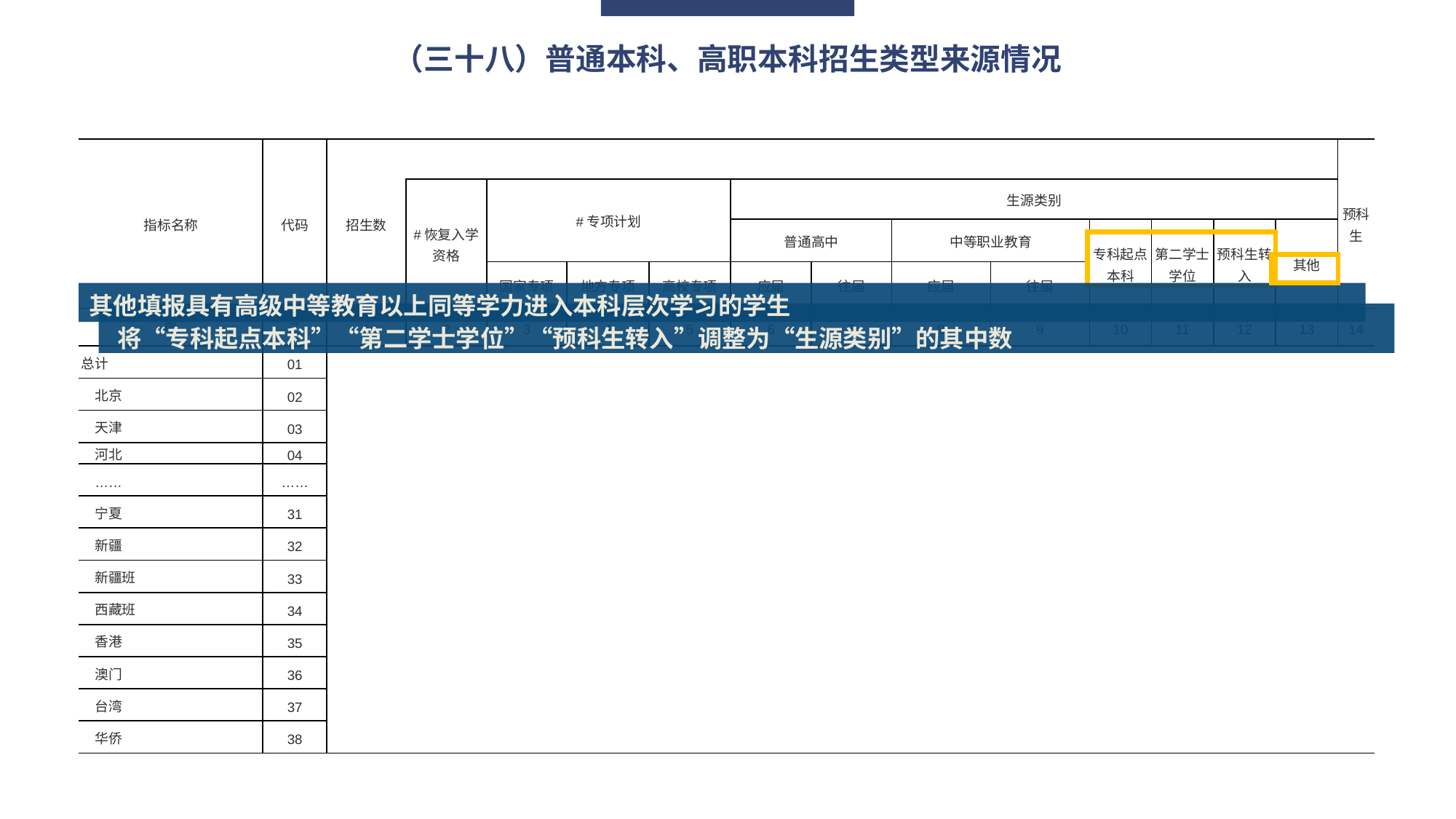

（三十八）普通本科、高职本科招生类型来源情况
| 指标名称 | 代码 | 招生数 |  |  |  |  |  |  |  |  |  |  |  |  | 预科生 |
| --- | --- | --- | --- | --- | --- | --- | --- | --- | --- | --- | --- | --- | --- | --- | --- |
|  |  |  | #恢复入学资格 | #专项计划 |  |  | 生源类别 |  |  |  |  |  |  |  |  |
|  |  |  |  |  |  |  | 普通高中 |  | 中等职业教育 |  | 专科起点本科 | 第二学士 学位 | 预科生转入 | 其他 |  |
|  |  |  |  | 国家专项 | 地方专项 | 高校专项 | 应届 | 往届 | 应届 | 往届 |  |  |  |  |  |
| 甲 | 乙 | 1 | 2 | 3 | 4 | 5 | 6 | 7 | 8 | 9 | 10 | 11 | 12 | 13 | 14 |
| 总计 | 01 |  |  |  |  |  |  |  |  |  |  |  |  |  |  |
| 北京 | 02 |  |  |  |  |  |  |  |  |  |  |  |  |  |  |
| 天津 | 03 |  |  |  |  |  |  |  |  |  |  |  |  |  |  |
| 河北 | 04 |  |  |  |  |  |  |  |  |  |  |  |  |  |  |
| …… | …… |  |  |  |  |  |  |  |  |  |  |  |  |  |  |
| 宁夏 | 31 |  |  |  |  |  |  |  |  |  |  |  |  |  |  |
| 新疆 | 32 |  |  |  |  |  |  |  |  |  |  |  |  |  |  |
| 新疆班 | 33 |  |  |  |  |  |  |  |  |  |  |  |  |  |  |
| 西藏班 | 34 |  |  |  |  |  |  |  |  |  |  |  |  |  |  |
| 香港 | 35 |  |  |  |  |  |  |  |  |  |  |  |  |  |  |
| 澳门 | 36 |  |  |  |  |  |  |  |  |  |  |  |  |  |  |
| 台湾 | 37 |  |  |  |  |  |  |  |  |  |  |  |  |  |  |
| 华侨 | 38 |  |  |  |  |  |  |  |  |  |  |  |  |  |  |

将“专科起点本科”“第二学士学位”“预科生转入”调整为“生源类别”的其中数

其他填报具有高级中等教育以上同等学力进入本科层次学习的学生